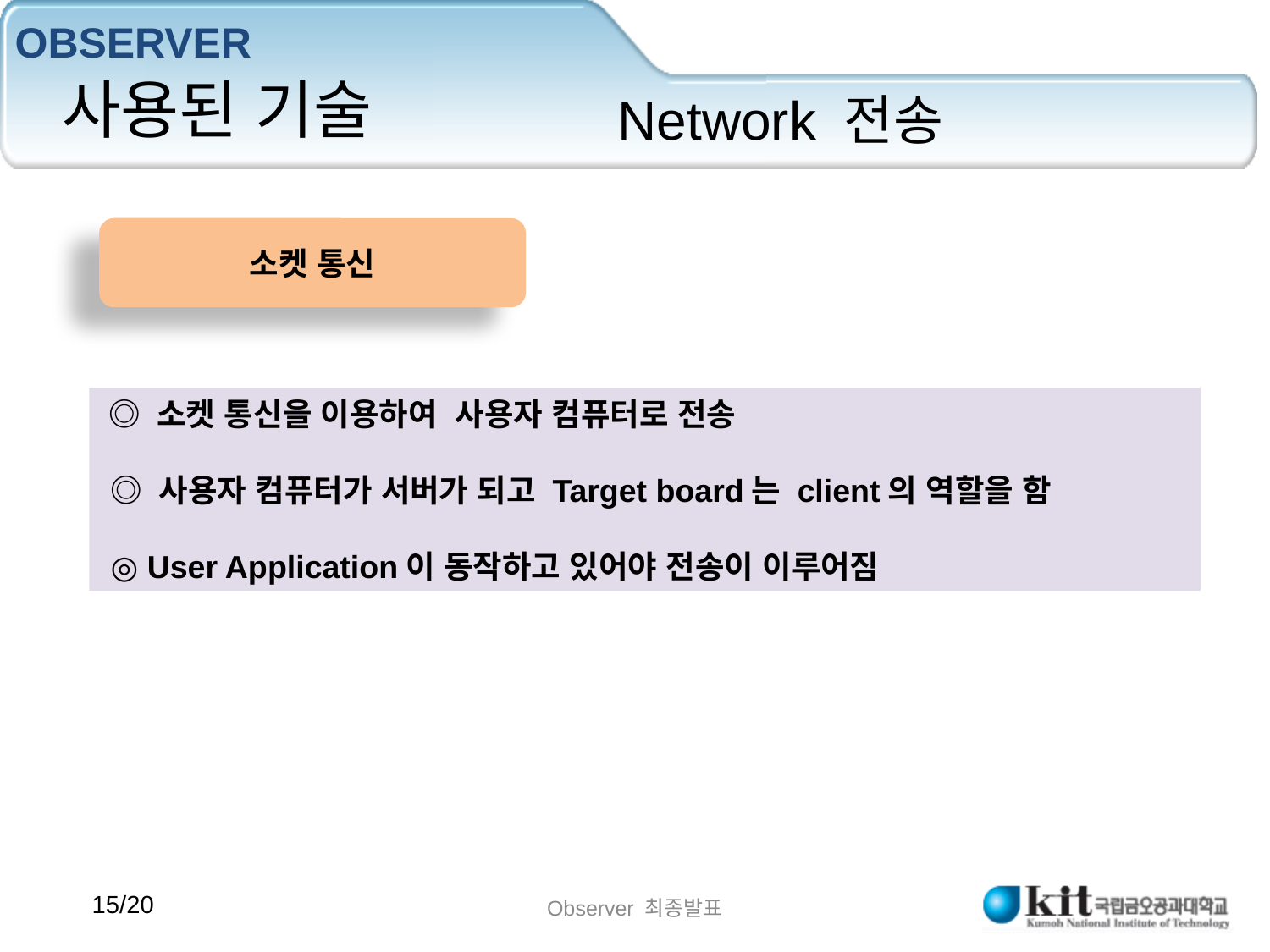

# 사용된 기술
Network 전송
소켓 통신
 ◎ 소켓 통신을 이용하여  사용자 컴퓨터로 전송

 ◎ 사용자 컴퓨터가 서버가 되고 Target board는 client의 역할을 함

 ◎ User Application이 동작하고 있어야 전송이 이루어짐
Observer 최종발표
15/20